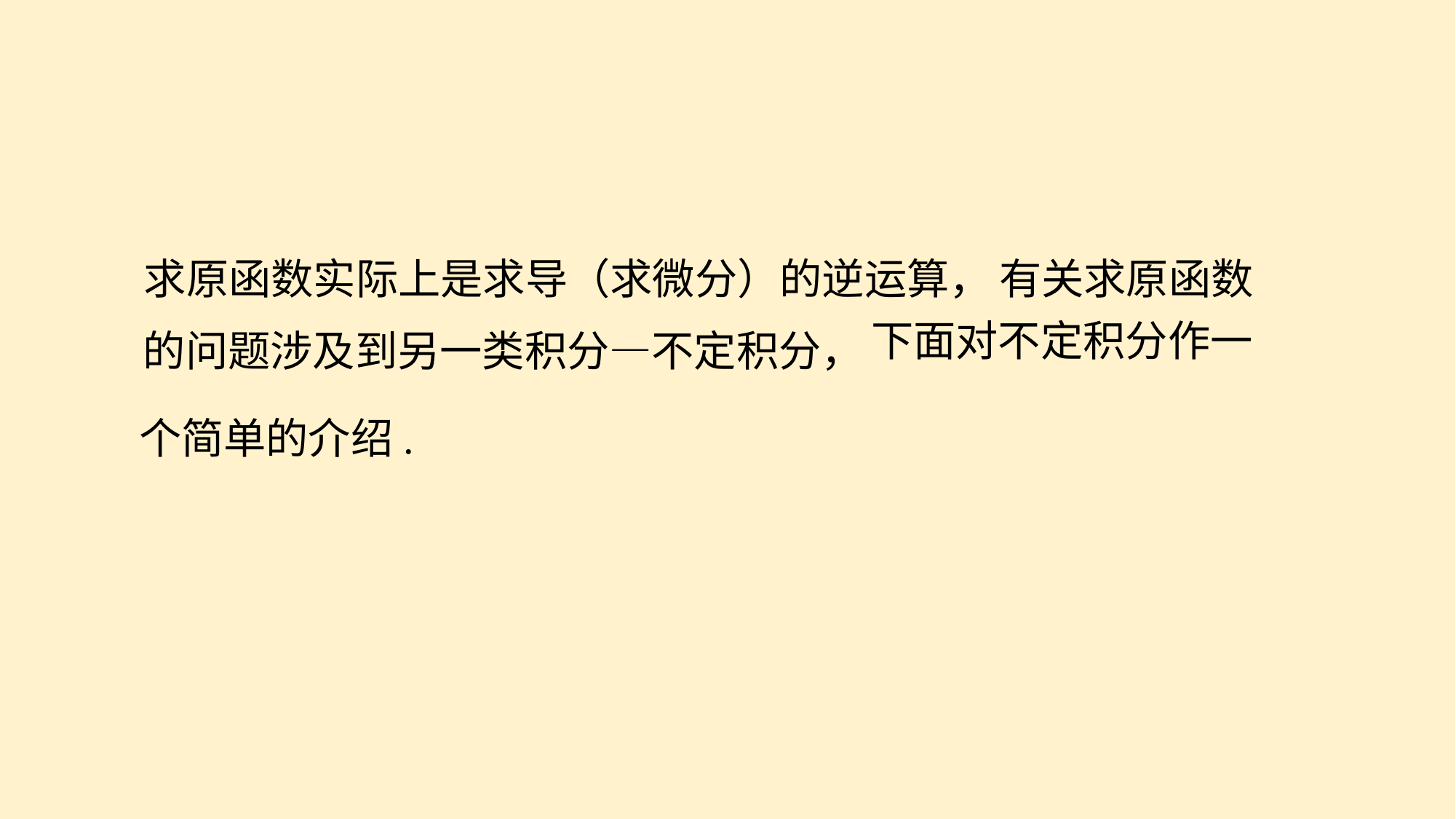

求原函数实际上是求导（求微分）的逆运算，
有关求原函数
下面对不定积分作一
的问题涉及到另一类积分—不定积分，
个简单的介绍.